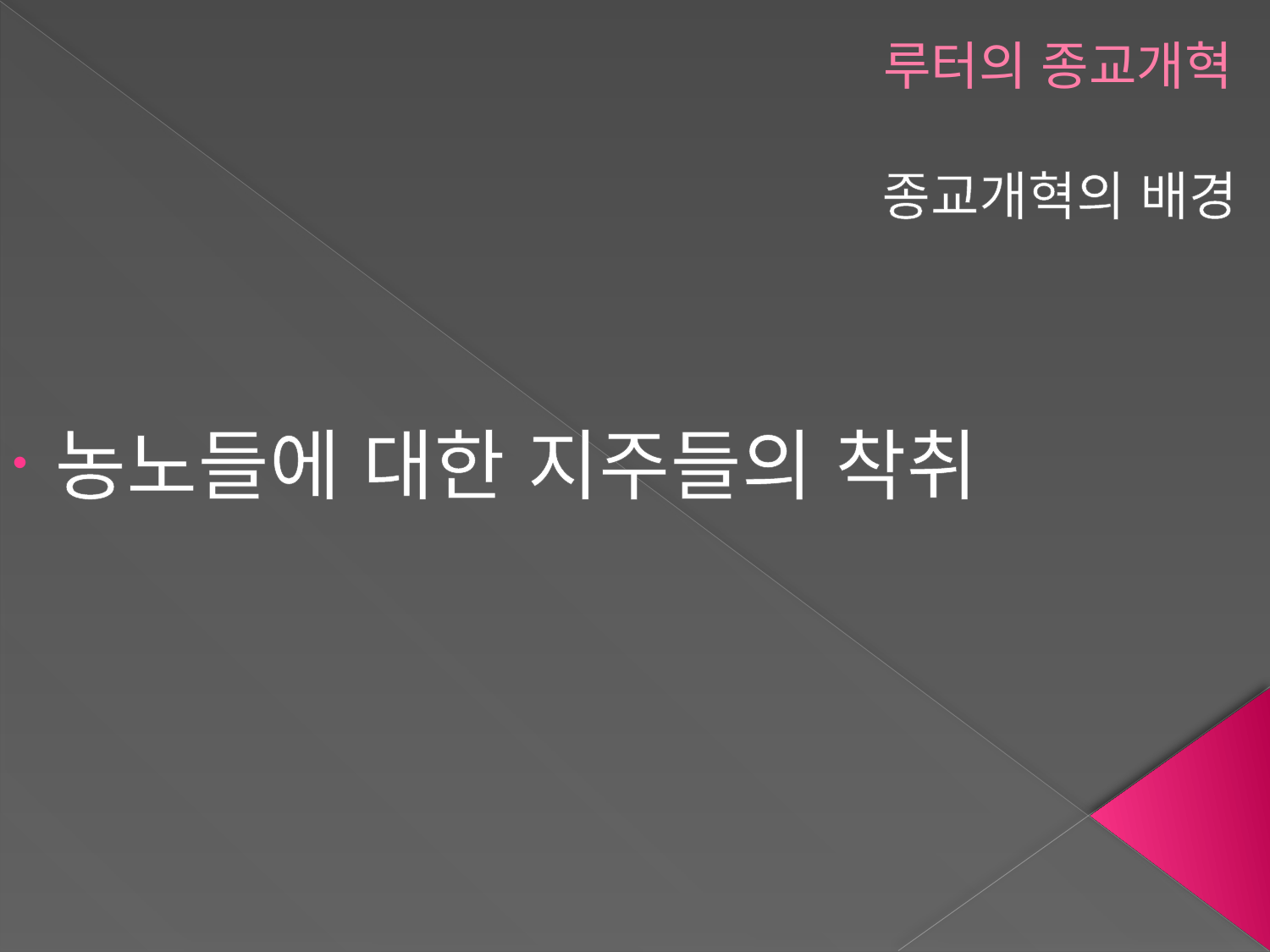

# 루터의 종교개혁
종교개혁의 배경

 농노들에 대한 지주들의 착취